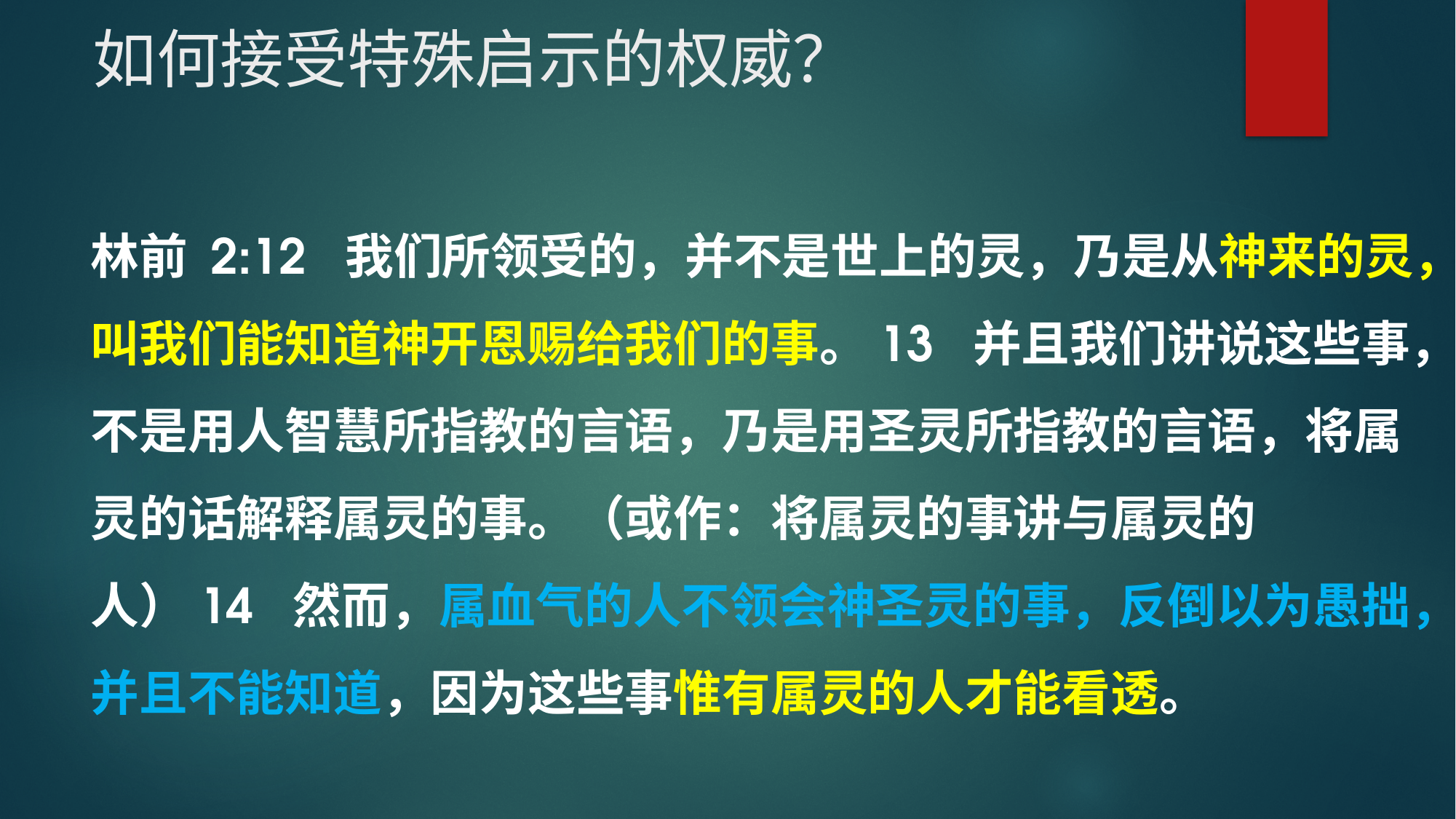

# 如何接受特殊启示的权威？
林前 2:12  我们所领受的，并不是世上的灵，乃是从神来的灵，叫我们能知道神开恩赐给我们的事。13  并且我们讲说这些事，不是用人智慧所指教的言语，乃是用圣灵所指教的言语，将属灵的话解释属灵的事。（或作：将属灵的事讲与属灵的人）14  然而，属血气的人不领会神圣灵的事，反倒以为愚拙，并且不能知道，因为这些事惟有属灵的人才能看透。